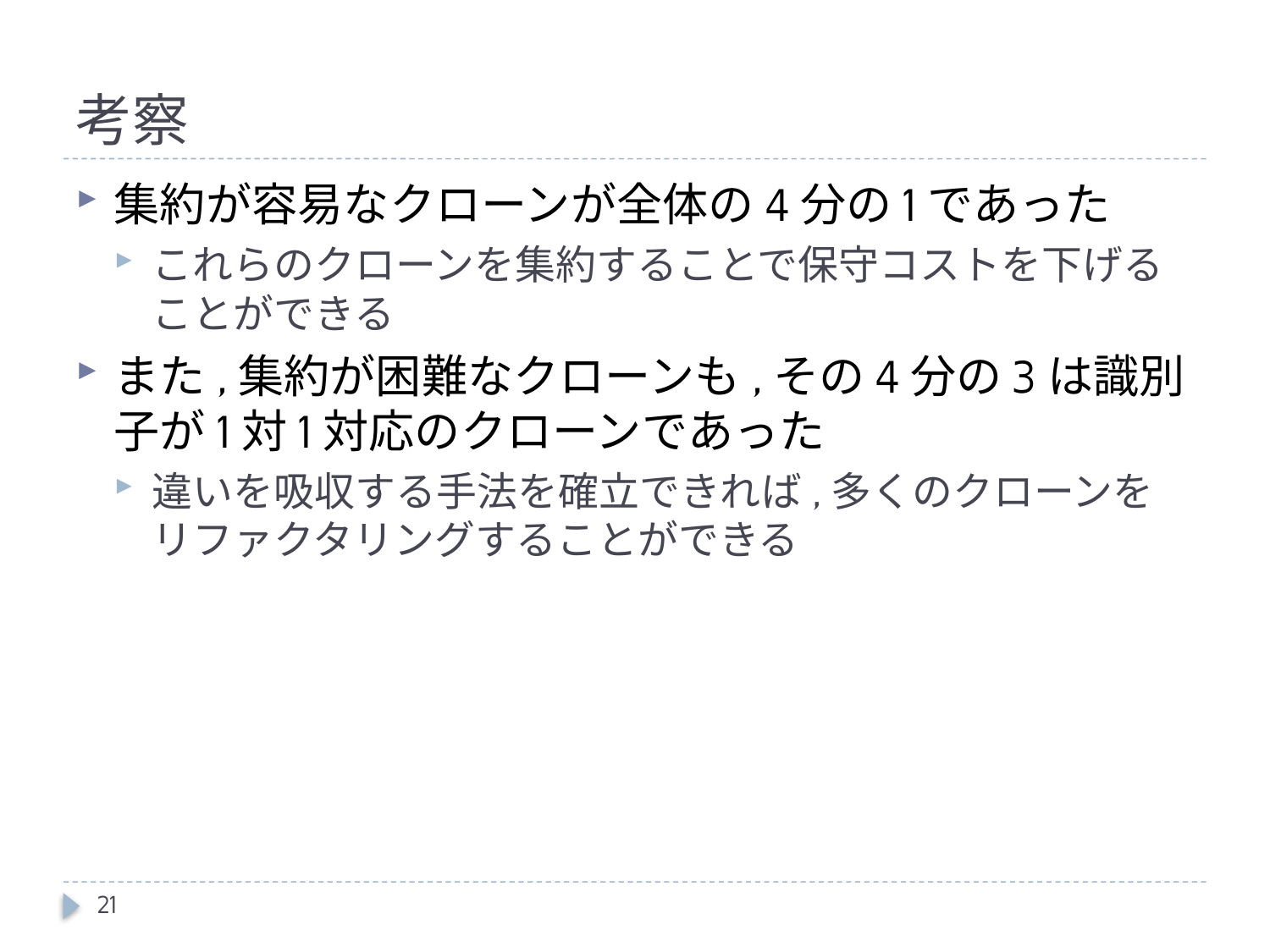

# 考察
集約が容易なクローンが全体の4分の1であった
これらのクローンを集約することで保守コストを下げることができる
また,集約が困難なクローンも,その4分の3は識別子が1対1対応のクローンであった
違いを吸収する手法を確立できれば,多くのクローンをリファクタリングすることができる

21